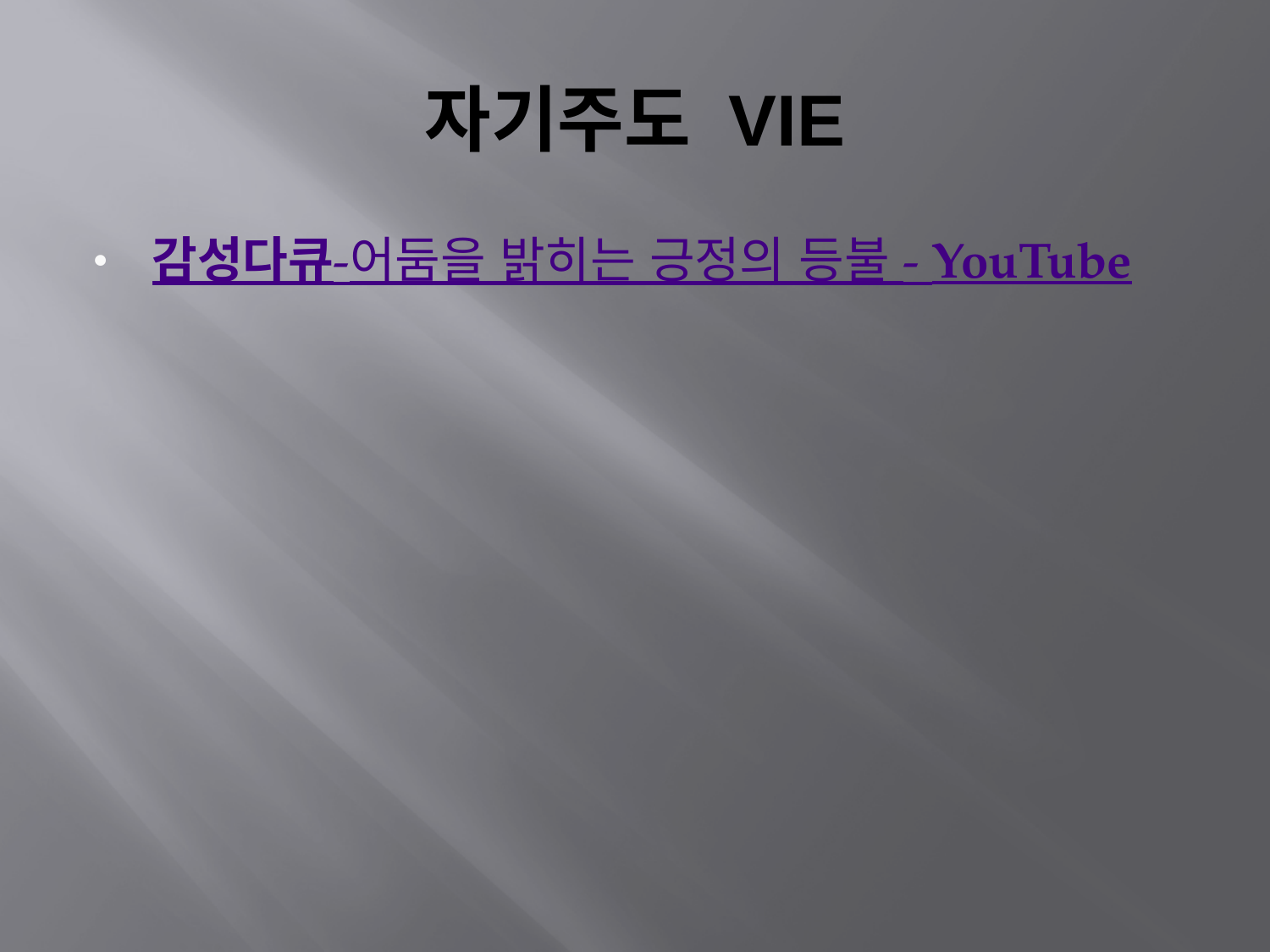

# 자기주도 VIE
감성다큐-어둠을 밝히는 긍정의 등불 - YouTube